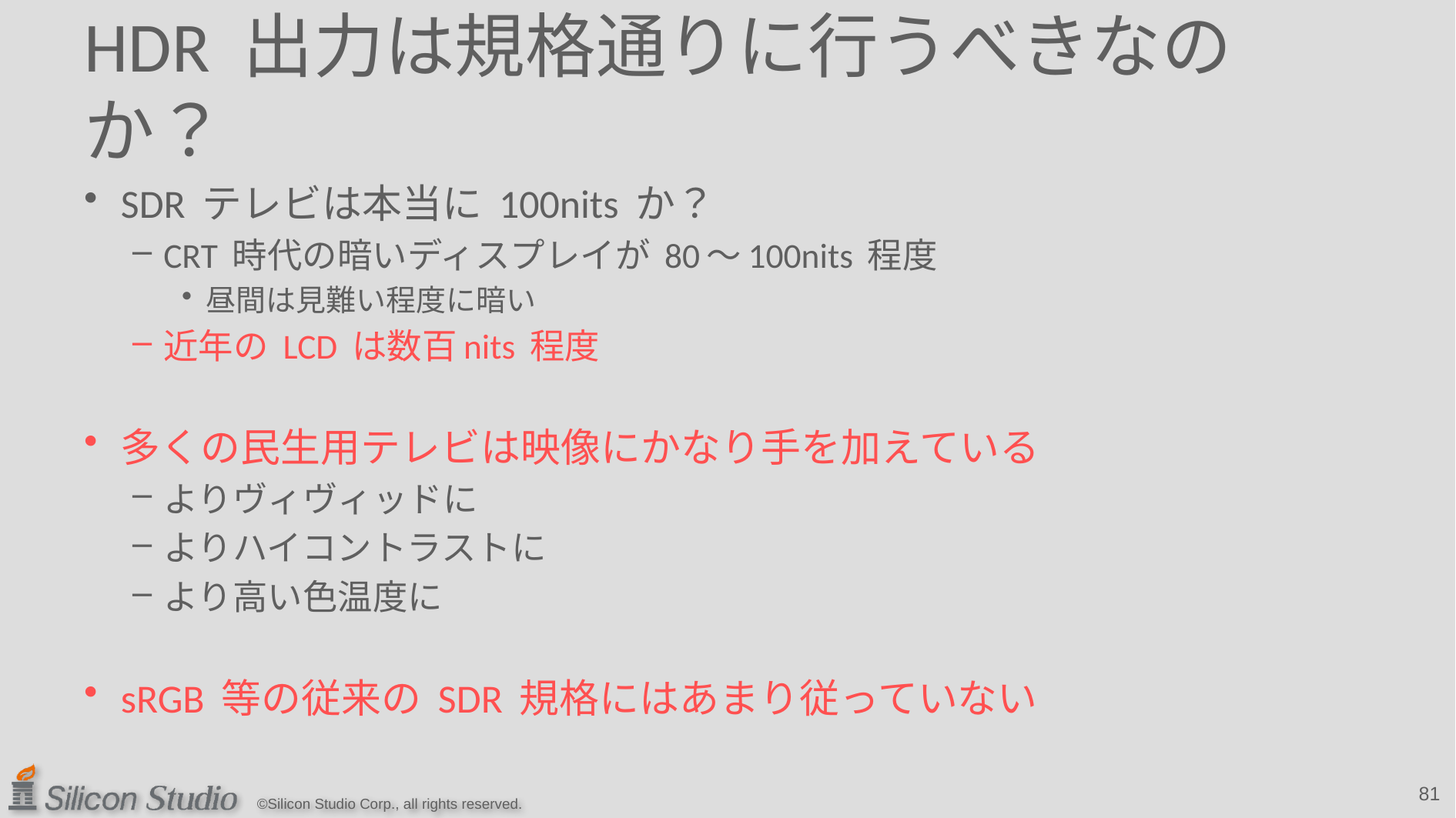

# HDR 出力は規格通りに行うべきなのか？
SDR テレビは本当に 100nits か？
CRT 時代の暗いディスプレイが 80～100nits 程度
昼間は見難い程度に暗い
近年の LCD は数百nits 程度

多くの民生用テレビは映像にかなり手を加えている
よりヴィヴィッドに
よりハイコントラストに
より高い色温度に

sRGB 等の従来の SDR 規格にはあまり従っていない
81